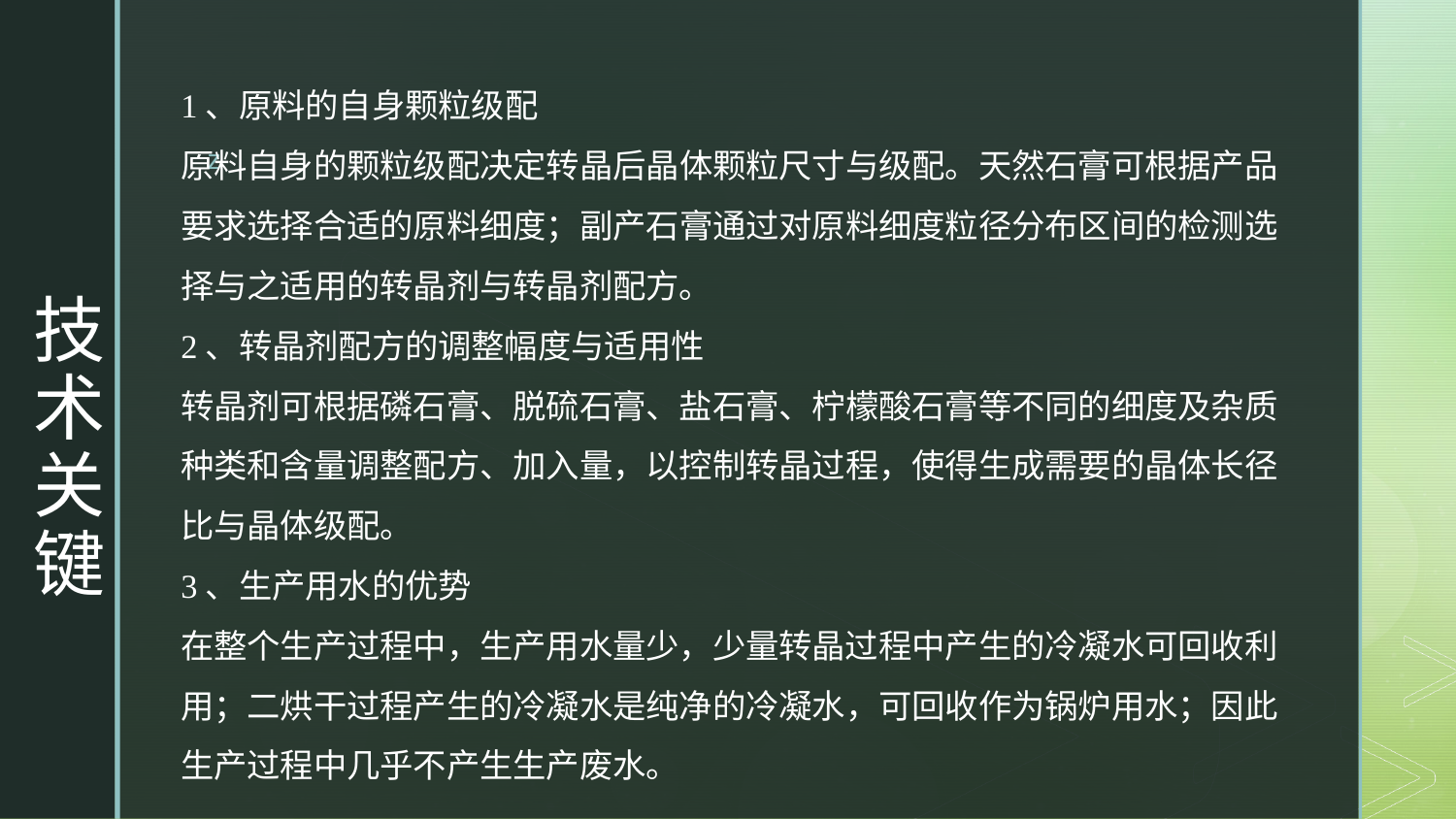

1、原料的自身颗粒级配
原料自身的颗粒级配决定转晶后晶体颗粒尺寸与级配。天然石膏可根据产品要求选择合适的原料细度；副产石膏通过对原料细度粒径分布区间的检测选择与之适用的转晶剂与转晶剂配方。
2、转晶剂配方的调整幅度与适用性
转晶剂可根据磷石膏、脱硫石膏、盐石膏、柠檬酸石膏等不同的细度及杂质种类和含量调整配方、加入量，以控制转晶过程，使得生成需要的晶体长径比与晶体级配。
3、生产用水的优势
在整个生产过程中，生产用水量少，少量转晶过程中产生的冷凝水可回收利用；二烘干过程产生的冷凝水是纯净的冷凝水，可回收作为锅炉用水；因此生产过程中几乎不产生生产废水。
# 技术关键